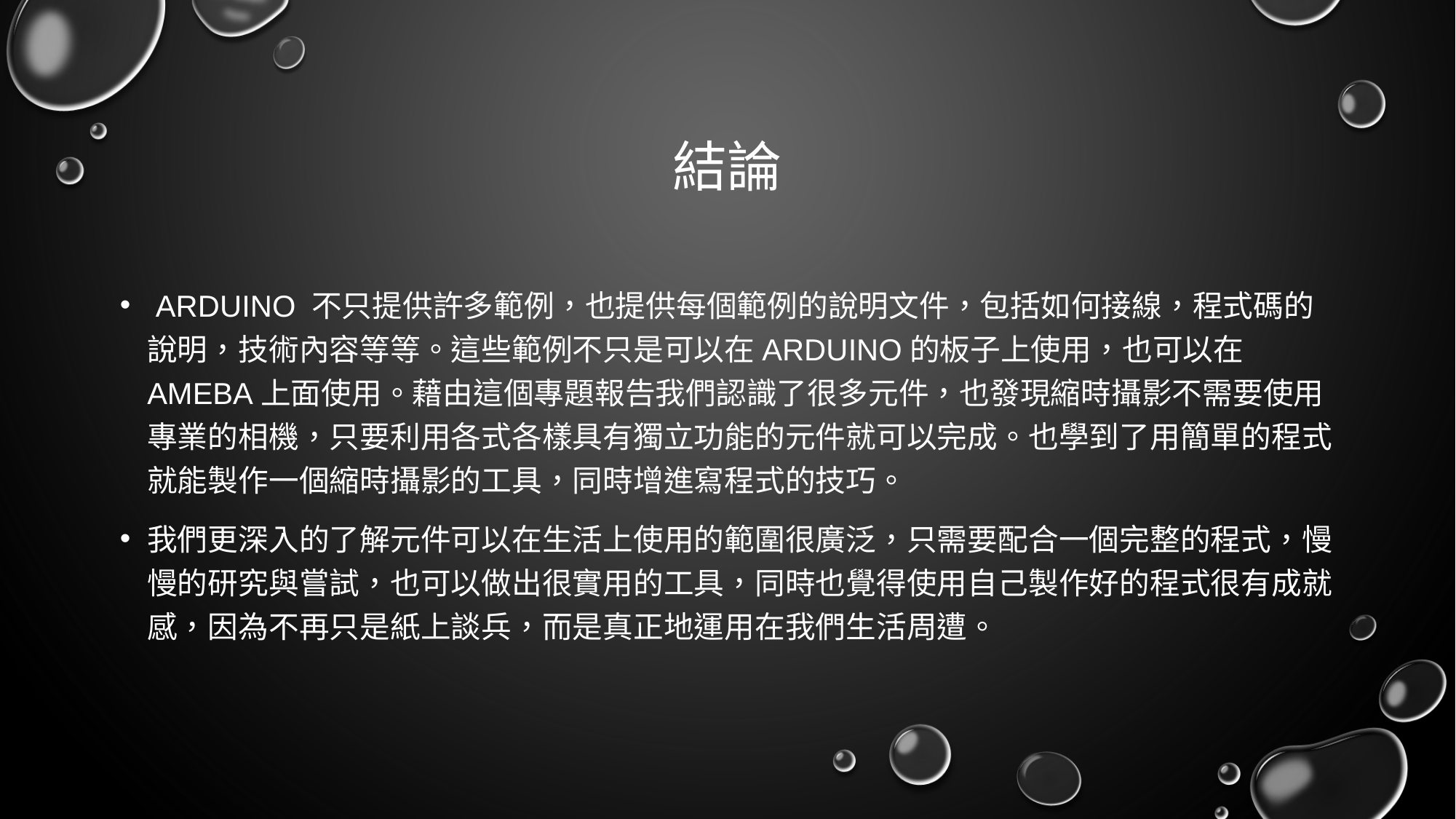

# 結論
 ARDUINO 不只提供許多範例，也提供每個範例的說明文件，包括如何接線，程式碼的說明，技術內容等等。這些範例不只是可以在ARDUINO的板子上使用，也可以在AMEBA上面使用。藉由這個專題報告我們認識了很多元件，也發現縮時攝影不需要使用專業的相機，只要利用各式各樣具有獨立功能的元件就可以完成。也學到了用簡單的程式就能製作一個縮時攝影的工具，同時增進寫程式的技巧。
我們更深入的了解元件可以在生活上使用的範圍很廣泛，只需要配合一個完整的程式，慢慢的研究與嘗試，也可以做出很實用的工具，同時也覺得使用自己製作好的程式很有成就感，因為不再只是紙上談兵，而是真正地運用在我們生活周遭。